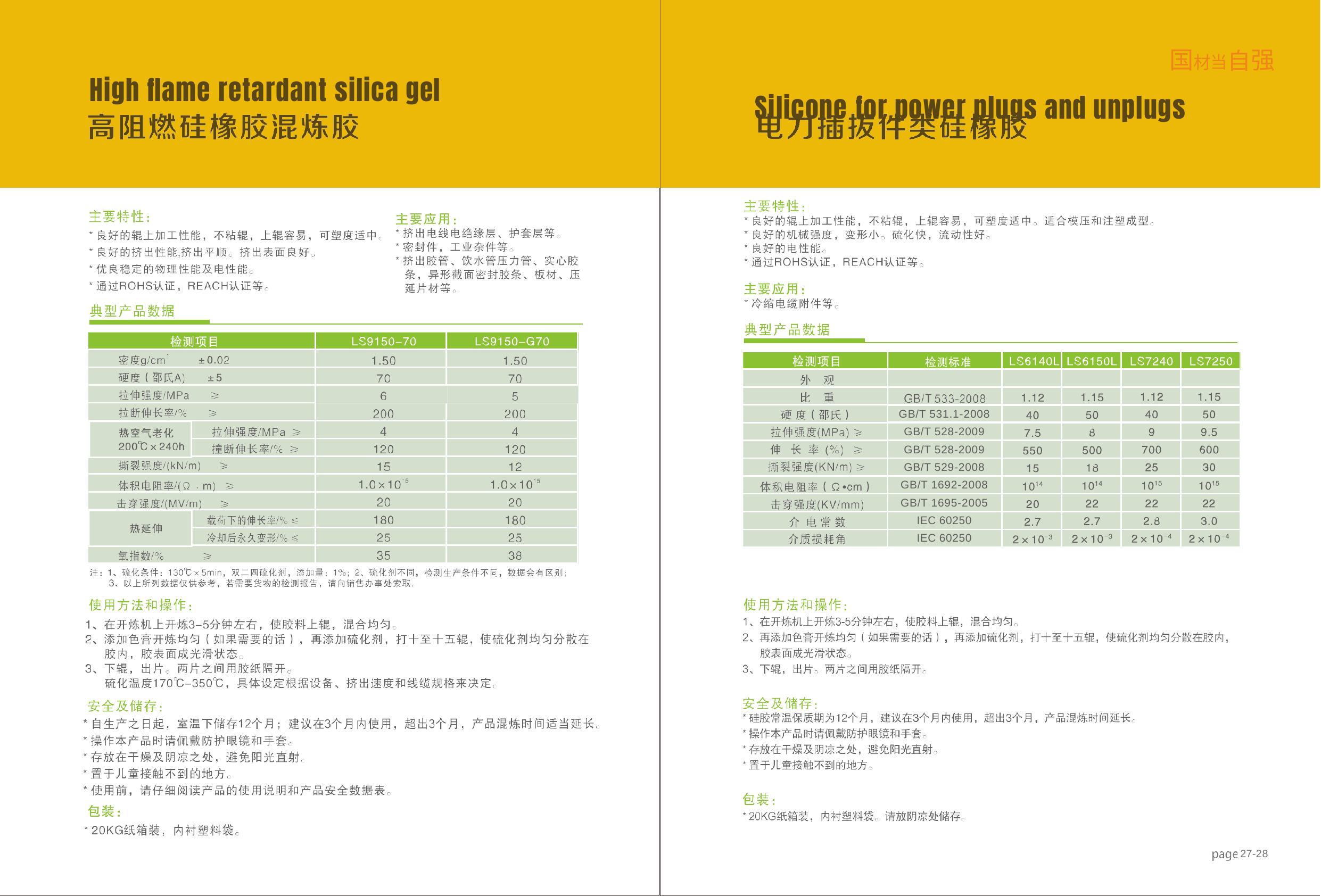

国材当自强
Silicone for power plugs and unplugs
High ﬂame retardant silica gel

|  |  |  |
| --- | --- | --- |
|  |  |  |
|  |  |  |
|  |  |  |
|  |  |  |
|  |  |  |
|  |  |  |
|  |  |  |
|  |  |  |
|  |  |  |
|  |  |  |
|  |  |  |
|  |  |  |

|  |  |  |  |  |  |
| --- | --- | --- | --- | --- | --- |
|  |  |  |  |  |  |
|  |  |  |  |  |  |
|  | GB/T 531.1-2008 |  |  |  |  |
|  | GB/T 528-2009 |  |  |  |  |
|  | GB/T 528-2009 |  |  |  |  |
|  | GB/T 529-2008 |  |  |  |  |
|  | GB/T 1692-2008 |  |  |  |  |
|  | GB/T 1695-2005 |  |  |  |  |
|  | IEC 60250 |  |  |  |  |
|  | IEC 60250 |  |  |  |  |

27-28